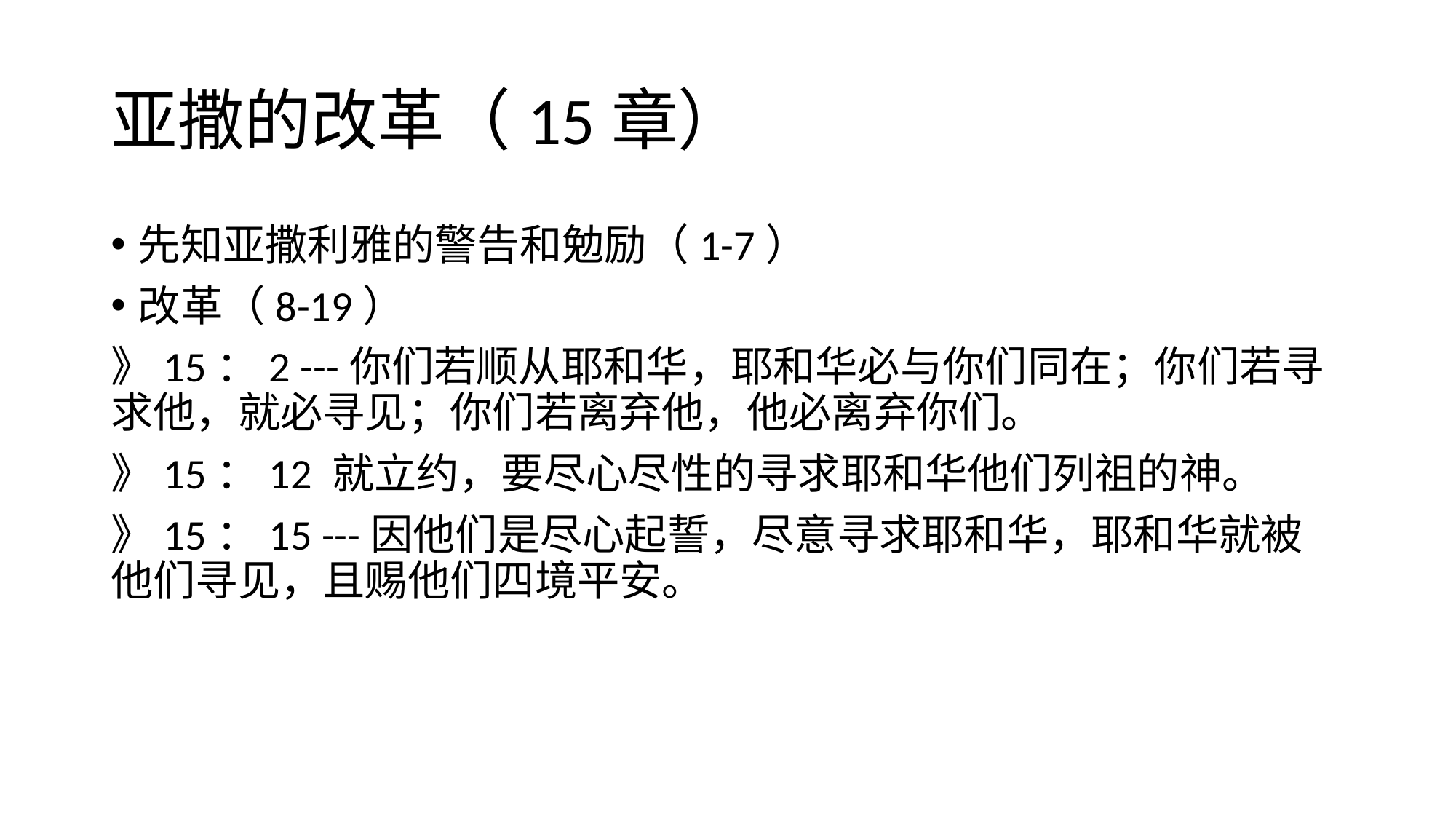

# 亚撒的改革（15章）
先知亚撒利雅的警告和勉励（1-7）
改革（8-19）
》15：2 ---你们若顺从耶和华，耶和华必与你们同在；你们若寻求他，就必寻见；你们若离弃他，他必离弃你们。
》15：12 就立约，要尽心尽性的寻求耶和华他们列祖的神。
》15：15 ---因他们是尽心起誓，尽意寻求耶和华，耶和华就被他们寻见，且赐他们四境平安。